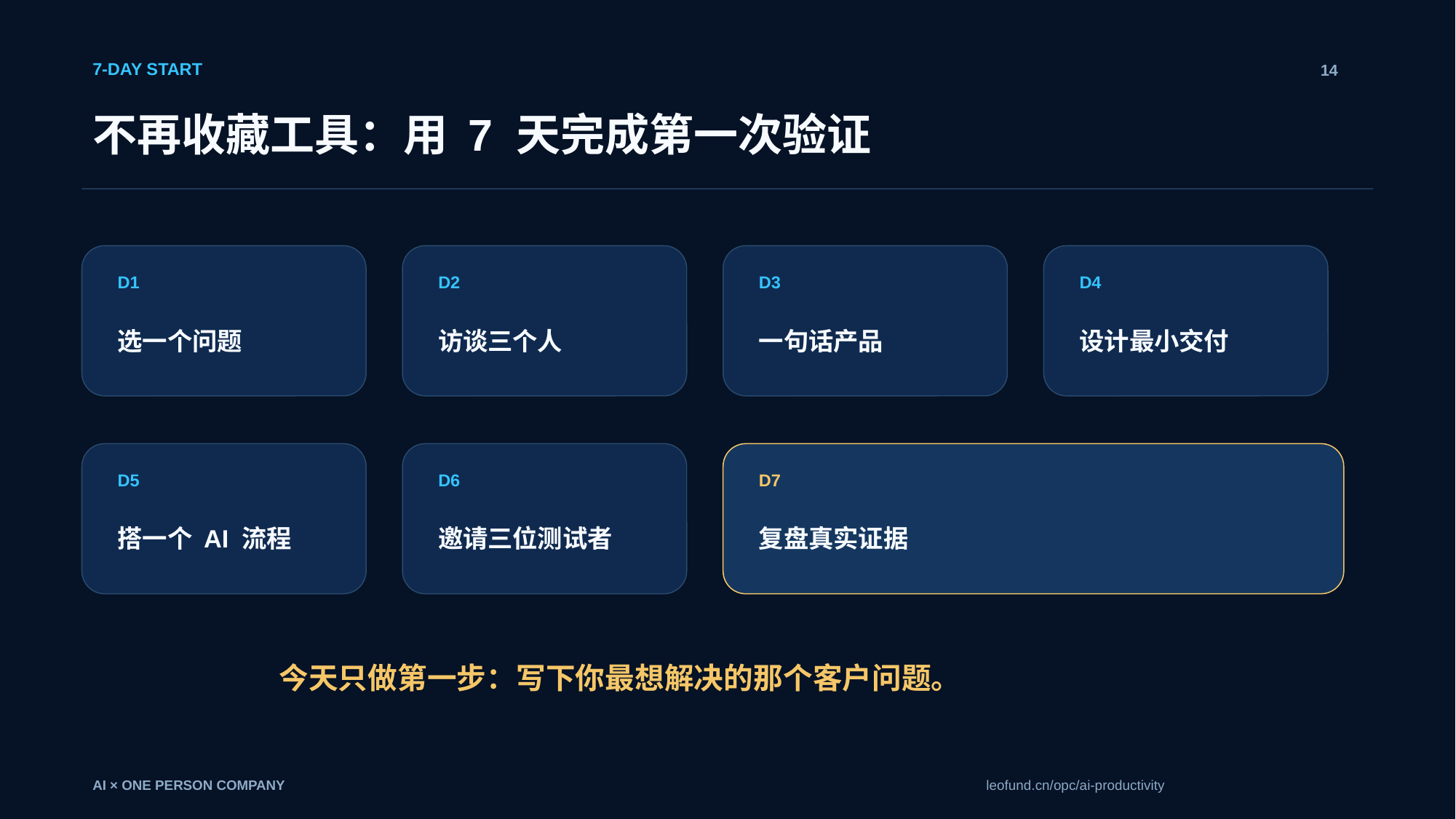

7-DAY START
14
不再收藏工具：用 7 天完成第一次验证

D1
D2
D3
D4
选一个问题
访谈三个人
一句话产品
设计最小交付

D5
D6
D7
搭一个 AI 流程
邀请三位测试者
复盘真实证据
今天只做第一步：写下你最想解决的那个客户问题。
AI × ONE PERSON COMPANY
leofund.cn/opc/ai-productivity